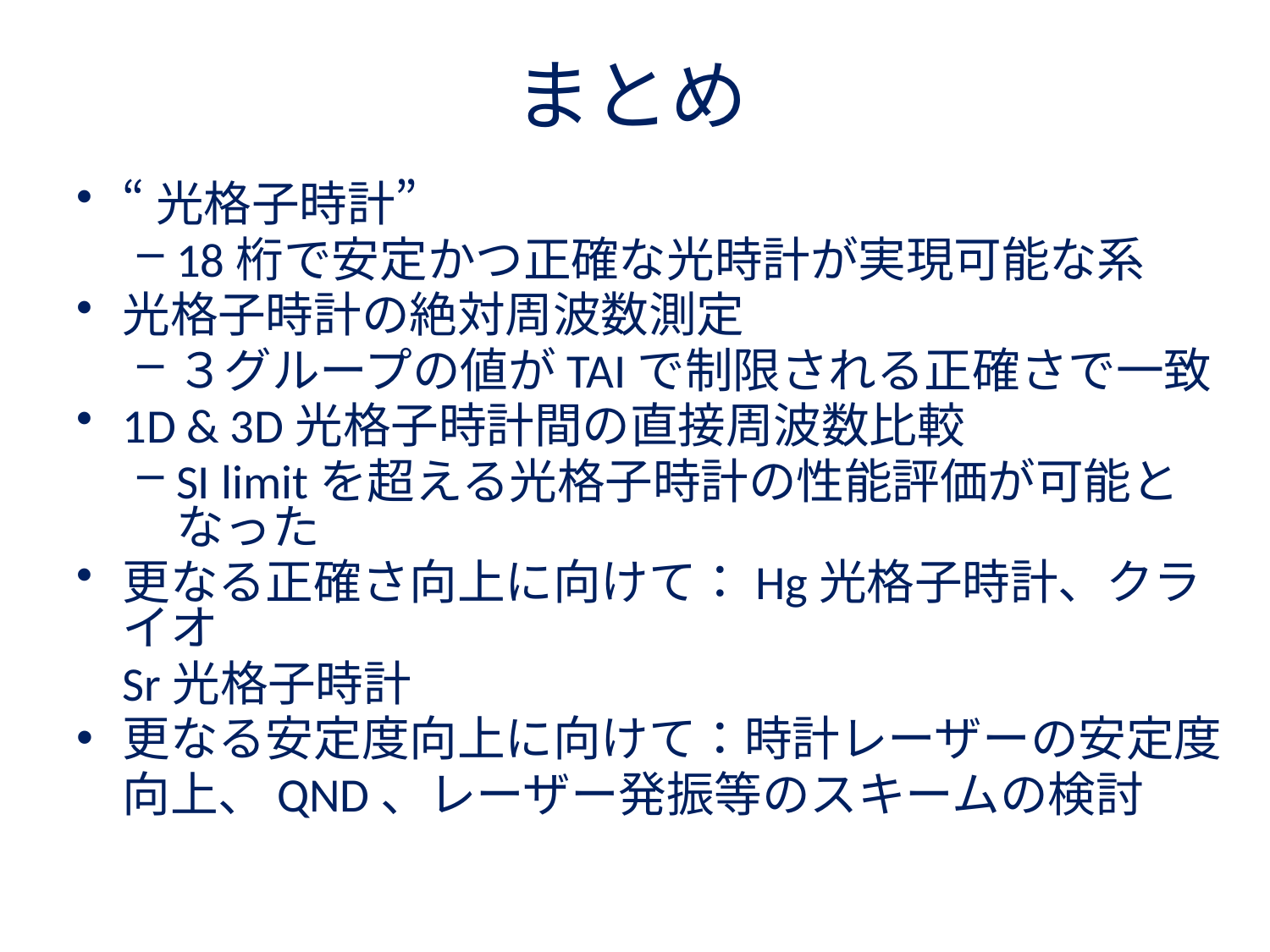

# まとめ
“光格子時計”
18桁で安定かつ正確な光時計が実現可能な系
光格子時計の絶対周波数測定
３グループの値がTAIで制限される正確さで一致
1D & 3D光格子時計間の直接周波数比較
SI limitを超える光格子時計の性能評価が可能となった
更なる正確さ向上に向けて：Hg光格子時計、クライオ
	Sr光格子時計
更なる安定度向上に向けて：時計レーザーの安定度
	向上、QND、レーザー発振等のスキームの検討